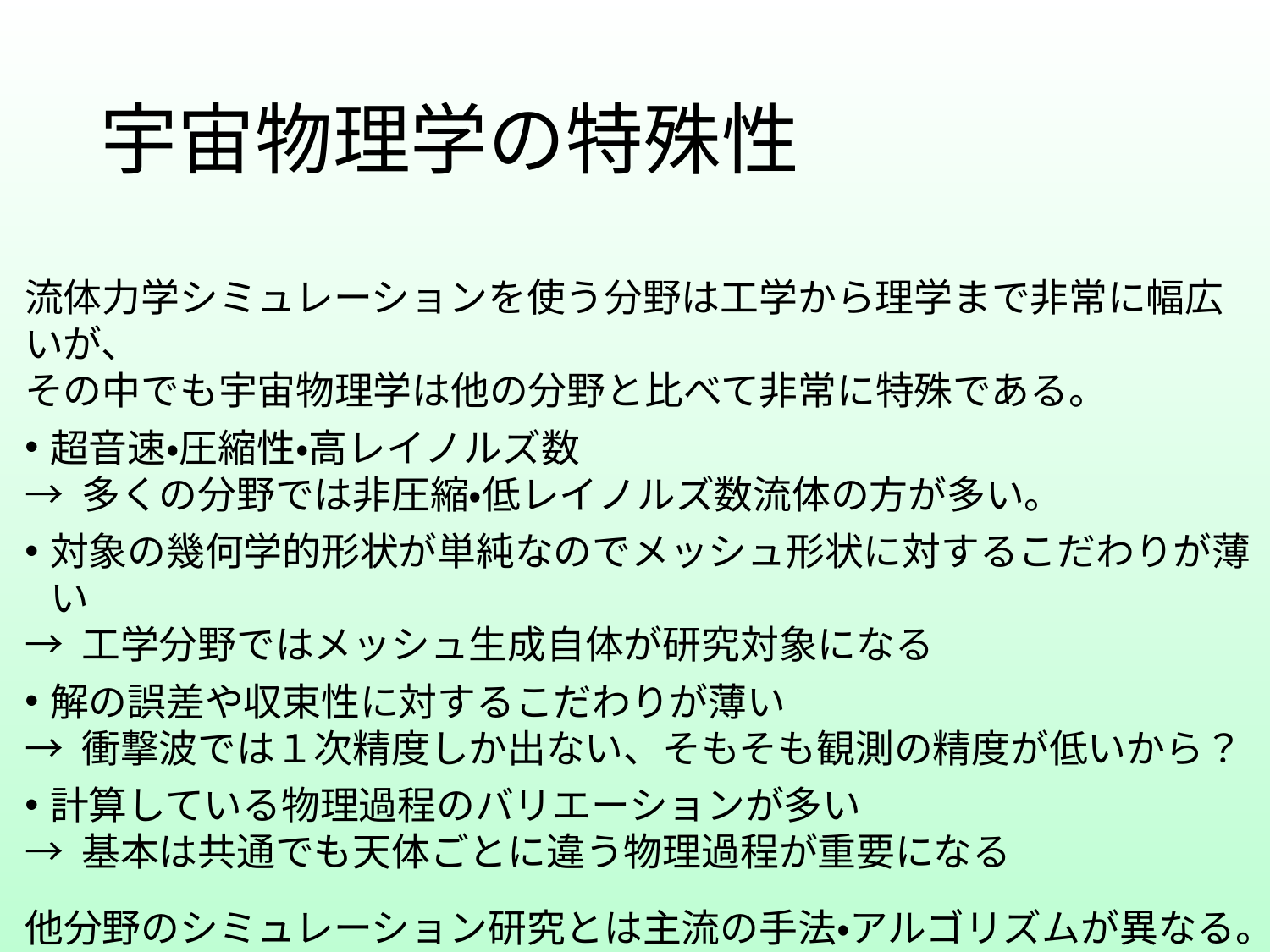

# 宇宙物理学の特殊性
流体力学シミュレーションを使う分野は工学から理学まで非常に幅広いが、
その中でも宇宙物理学は他の分野と比べて非常に特殊である。
超音速・圧縮性・高レイノルズ数
→ 多くの分野では非圧縮・低レイノルズ数流体の方が多い。
対象の幾何学的形状が単純なのでメッシュ形状に対するこだわりが薄い
→ 工学分野ではメッシュ生成自体が研究対象になる
解の誤差や収束性に対するこだわりが薄い
→ 衝撃波では１次精度しか出ない、そもそも観測の精度が低いから？
計算している物理過程のバリエーションが多い
→ 基本は共通でも天体ごとに違う物理過程が重要になる

他分野のシミュレーション研究とは主流の手法・アルゴリズムが異なる。
新しいアルゴリズムを考えてみたら、他の分野では既に知られていた、
ということもあるので幅広く情報収集することは重要。